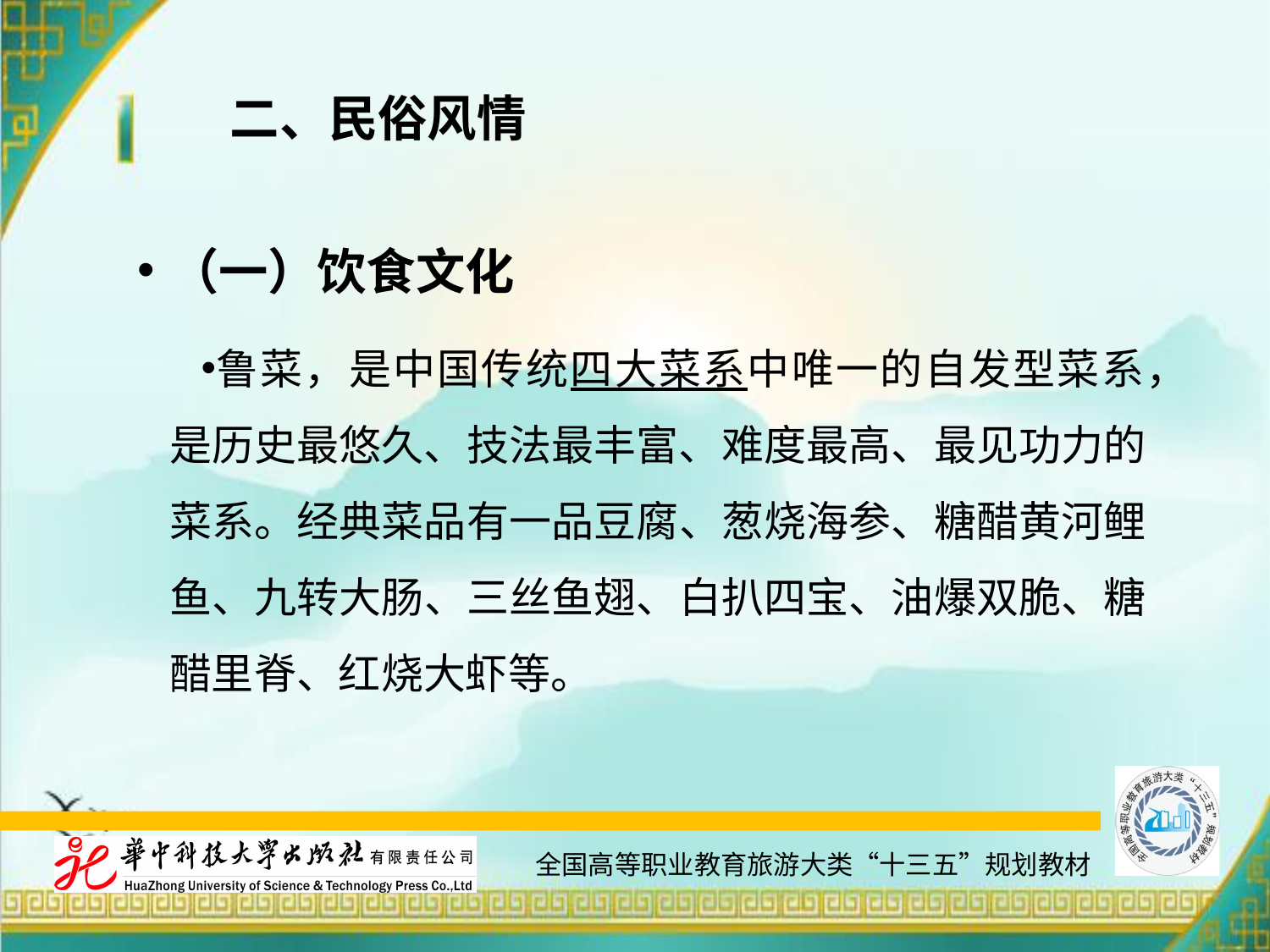

# 二、民俗风情
（一）饮食文化
鲁菜，是中国传统四大菜系中唯一的自发型菜系，是历史最悠久、技法最丰富、难度最高、最见功力的菜系。经典菜品有一品豆腐、葱烧海参、糖醋黄河鲤鱼、九转大肠、三丝鱼翅、白扒四宝、油爆双脆、糖醋里脊、红烧大虾等。